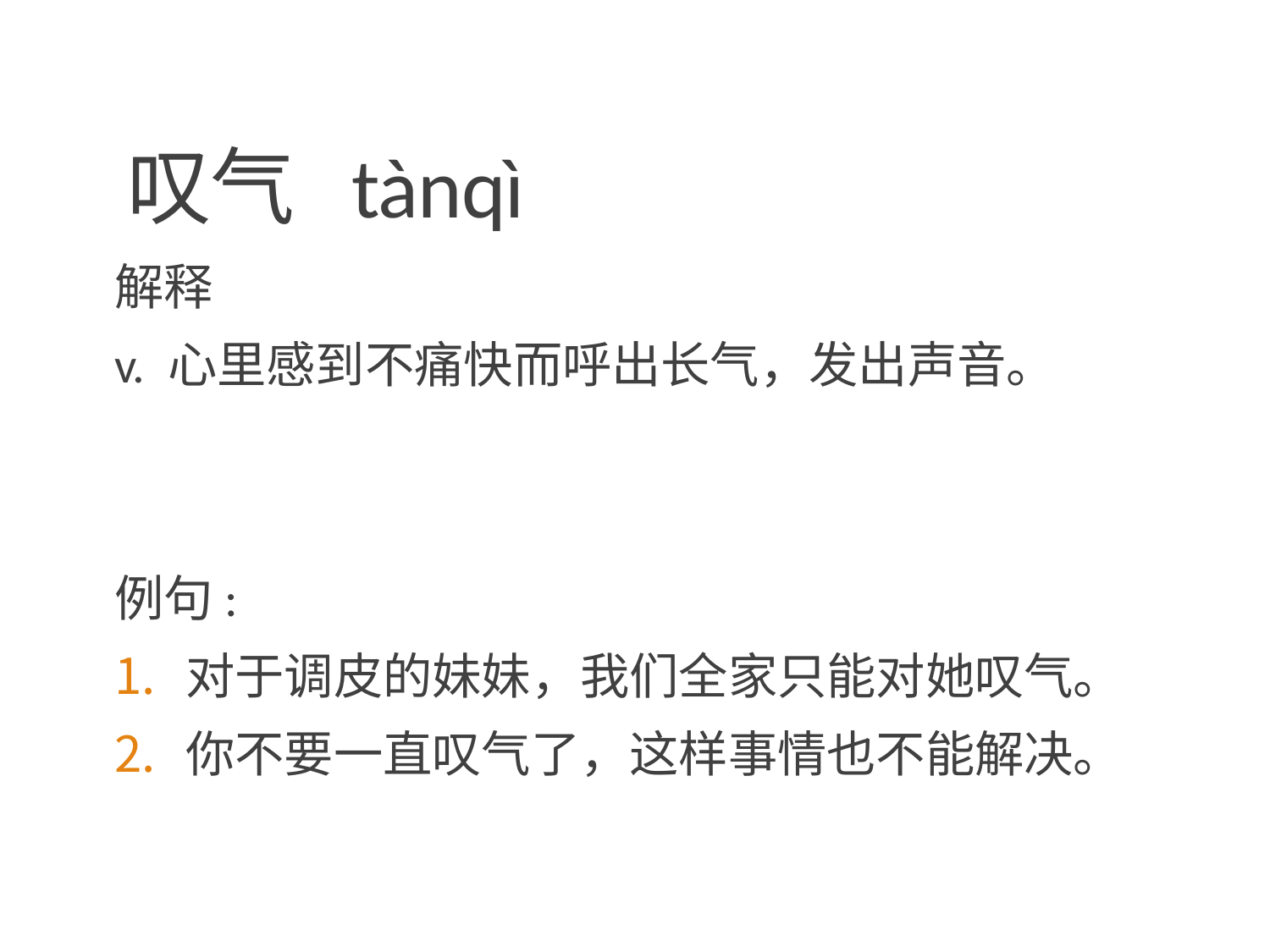

# 叹气  tànqì
解释
v. 心里感到不痛快而呼出长气，发出声音。

例句:
对于调皮的妹妹，我们全家只能对她叹气。
你不要一直叹气了，这样事情也不能解决。